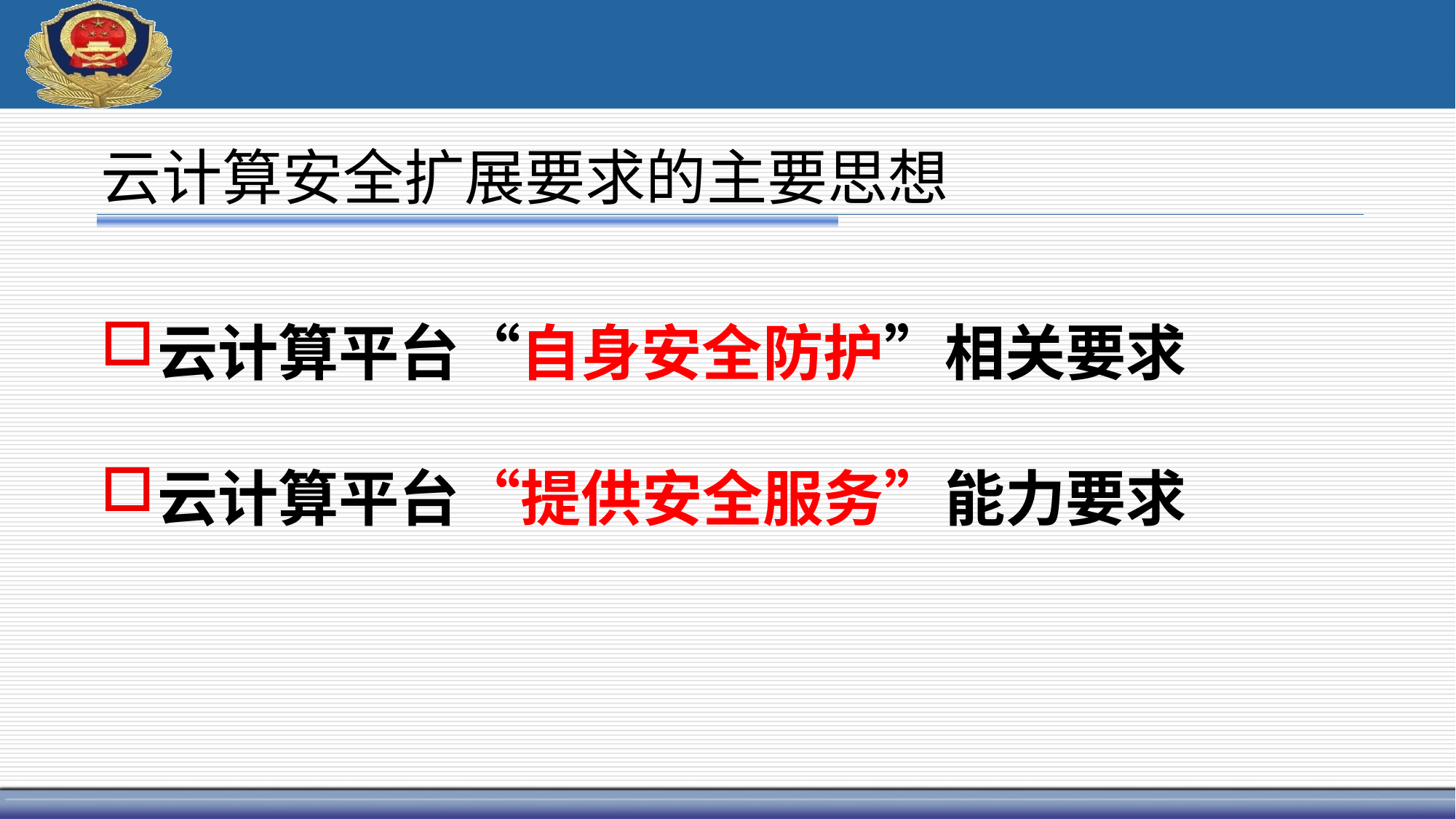

# 云计算安全扩展要求的主要思想
云计算平台“自身安全防护”相关要求
云计算平台“提供安全服务”能力要求